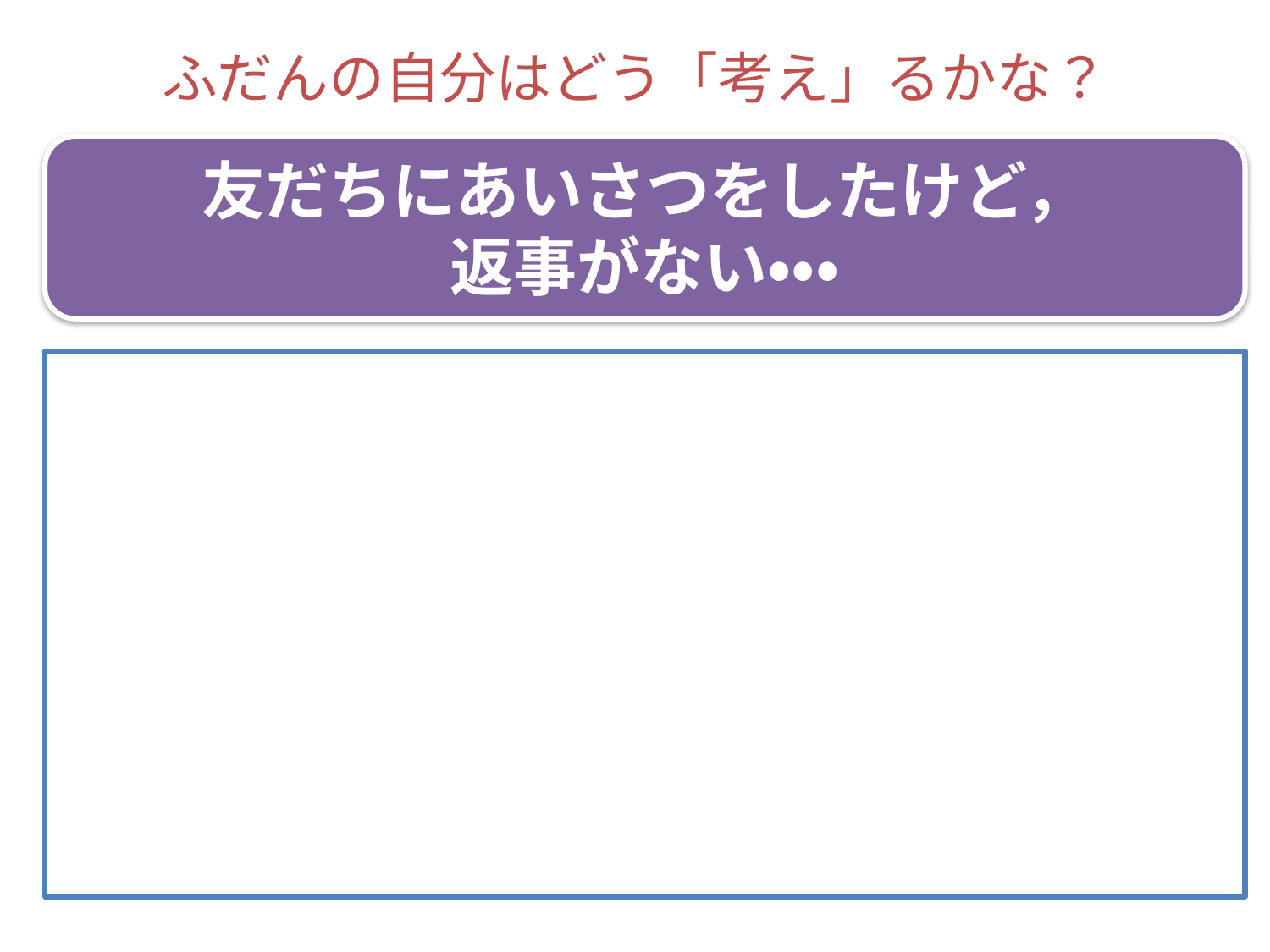

# ふだんの自分はどう「考え」るかな？
友だちにあいさつをしたけど，
返事がない・・・